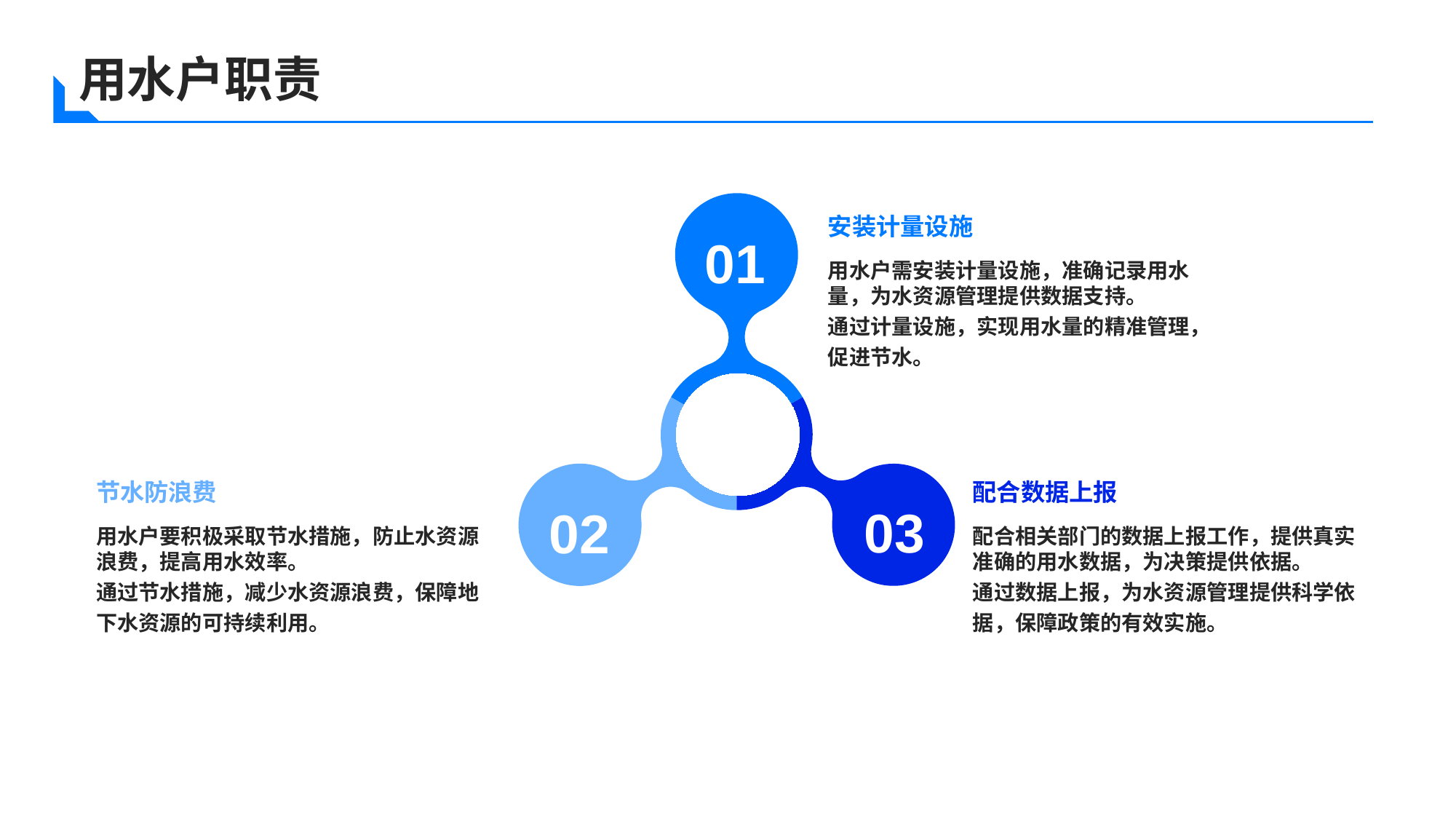

用水户职责

安装计量设施
01
用水户需安装计量设施，准确记录用水量，为水资源管理提供数据支持。
通过计量设施，实现用水量的精准管理，促进节水。

节水防浪费
配合数据上报
03
02
用水户要积极采取节水措施，防止水资源浪费，提高用水效率。
通过节水措施，减少水资源浪费，保障地下水资源的可持续利用。
配合相关部门的数据上报工作，提供真实准确的用水数据，为决策提供依据。
通过数据上报，为水资源管理提供科学依据，保障政策的有效实施。